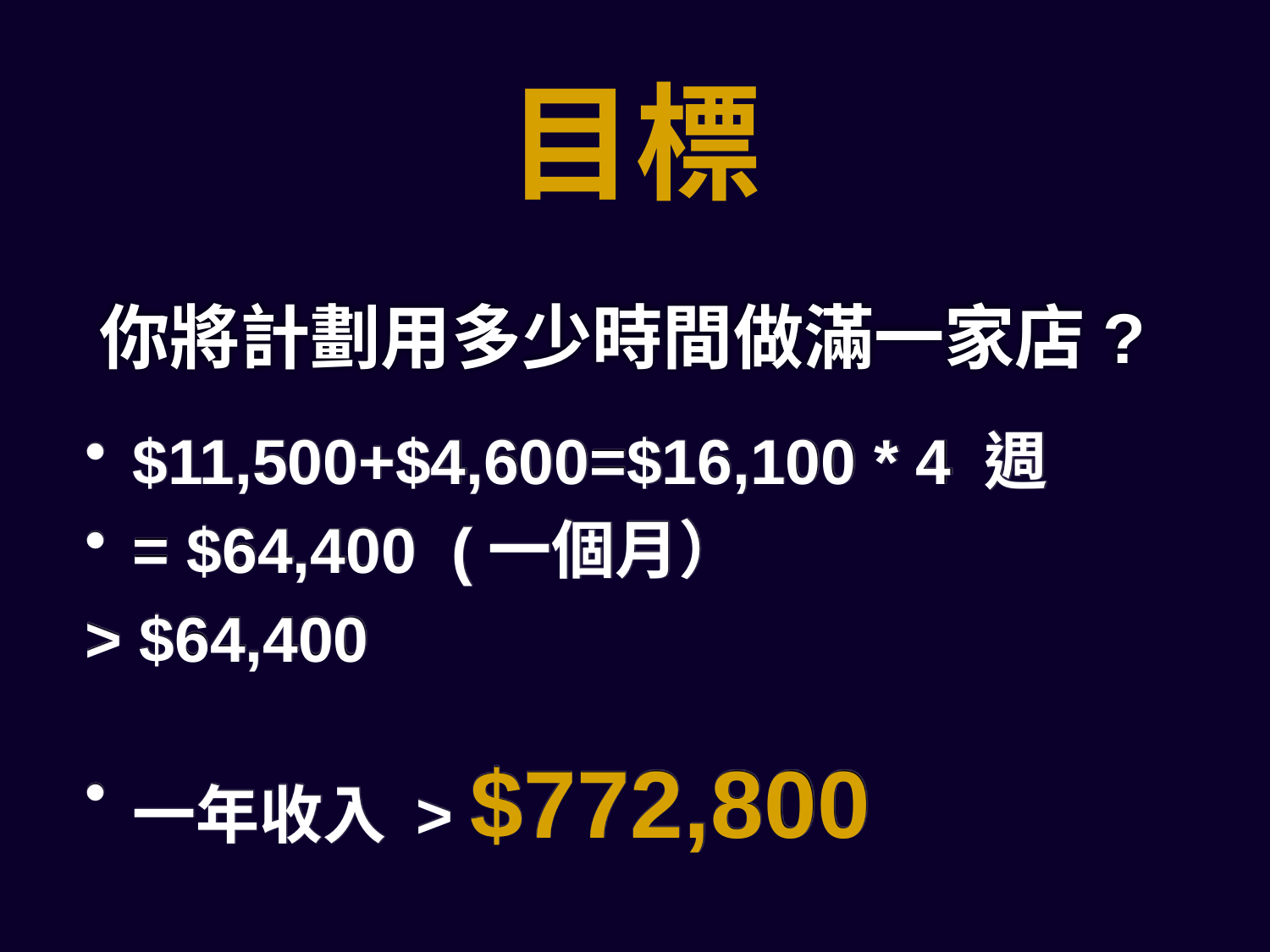

目標
# 你將計劃用多少時間做滿一家店?
$11,500+$4,600=$16,100 * 4 週
= $64,400  (一個月）
> $64,400

一年收入 > $772,800